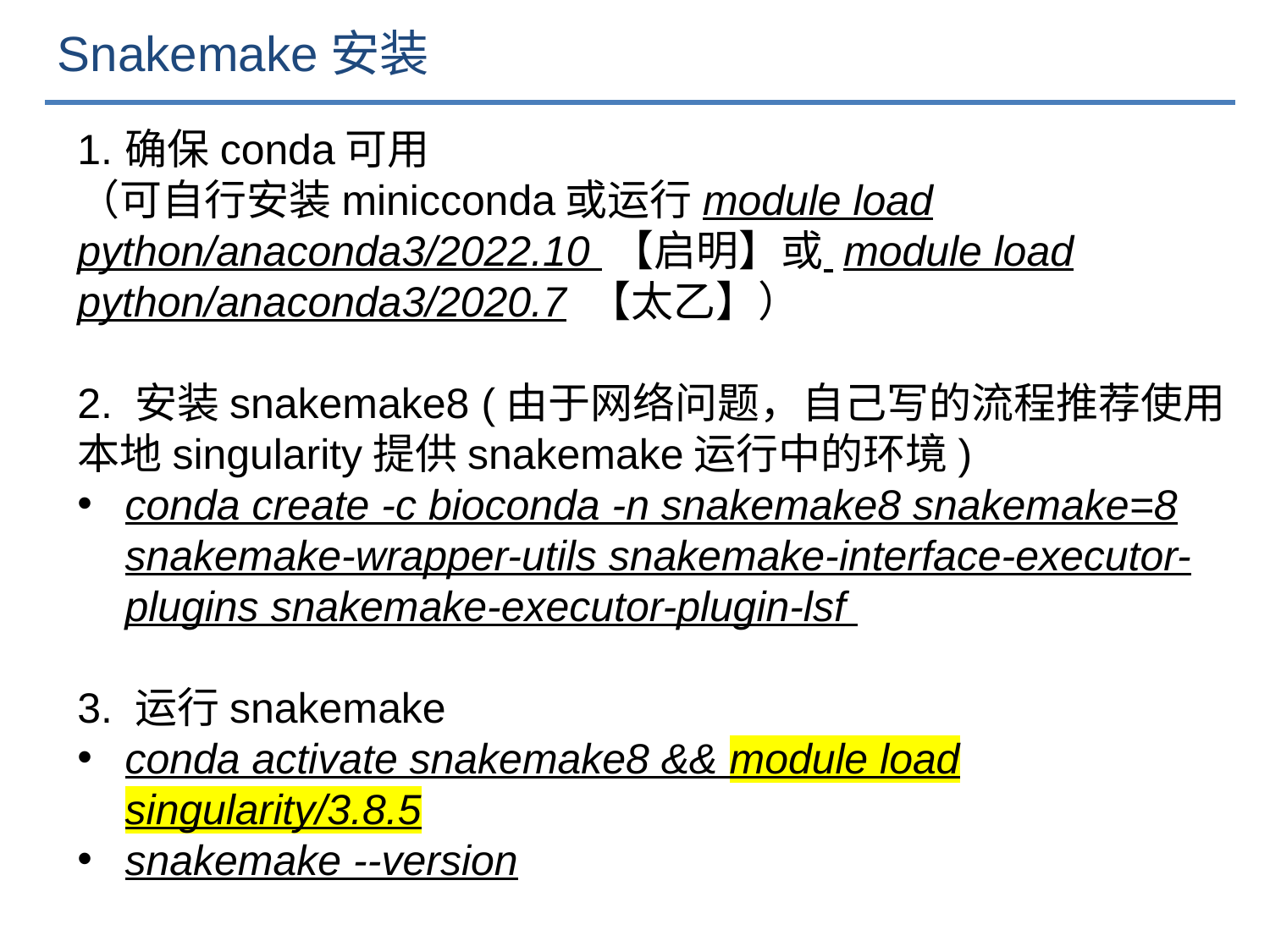

# Snakemake安装
确保conda可用
（可自行安装minicconda或运行module load python/anaconda3/2022.10 【启明】或 module load python/anaconda3/2020.7 【太乙】）

2. 安装snakemake8 (由于网络问题，自己写的流程推荐使用本地singularity提供snakemake运行中的环境)
conda create -c bioconda -n snakemake8 snakemake=8 snakemake-wrapper-utils snakemake-interface-executor-plugins snakemake-executor-plugin-lsf

3. 运行snakemake
conda activate snakemake8 && module load singularity/3.8.5
snakemake --version